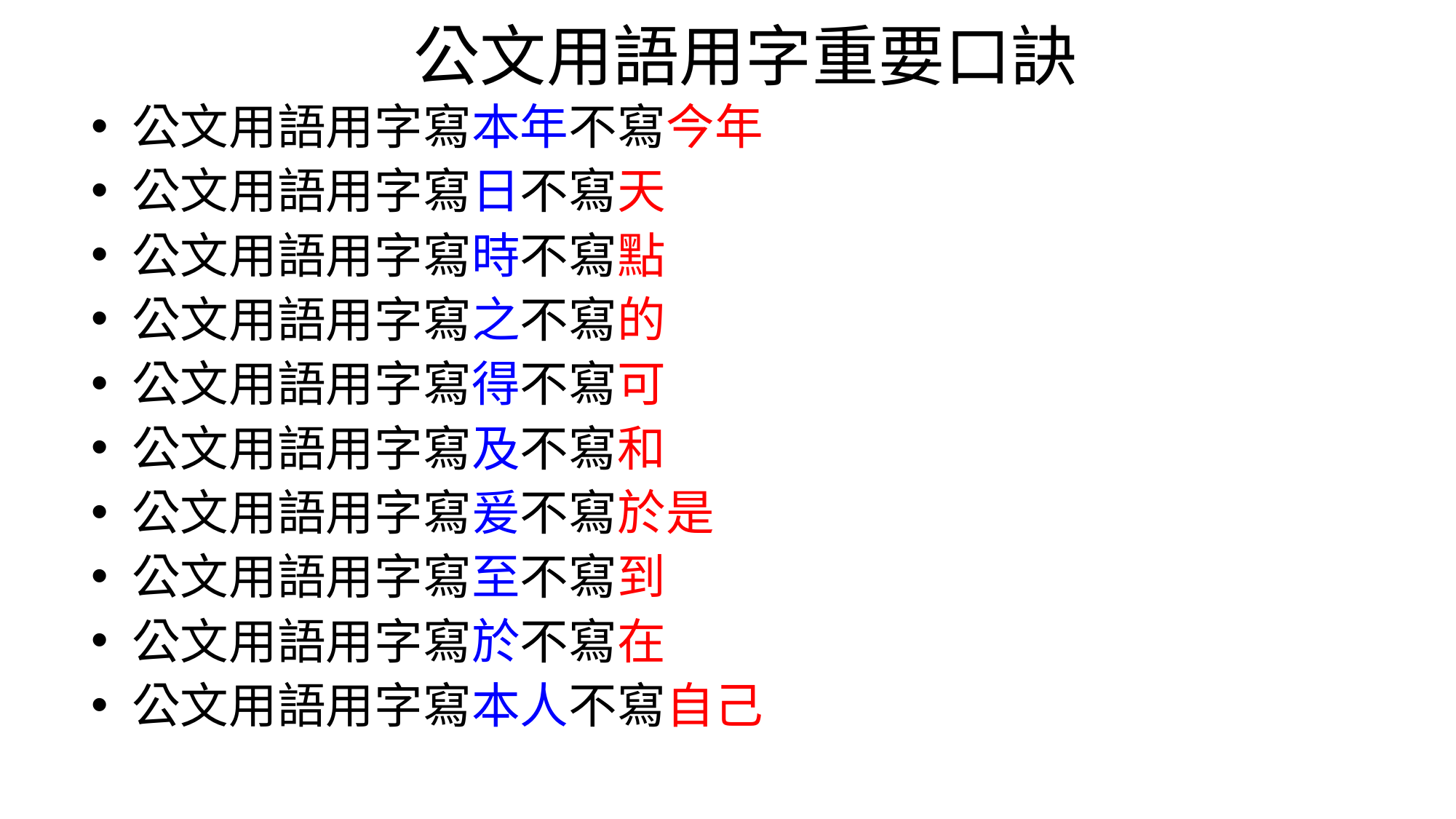

# 公文用語用字重要口訣
公文用語用字寫本年不寫今年
公文用語用字寫日不寫天
公文用語用字寫時不寫點
公文用語用字寫之不寫的
公文用語用字寫得不寫可
公文用語用字寫及不寫和
公文用語用字寫爰不寫於是
公文用語用字寫至不寫到
公文用語用字寫於不寫在
公文用語用字寫本人不寫自己